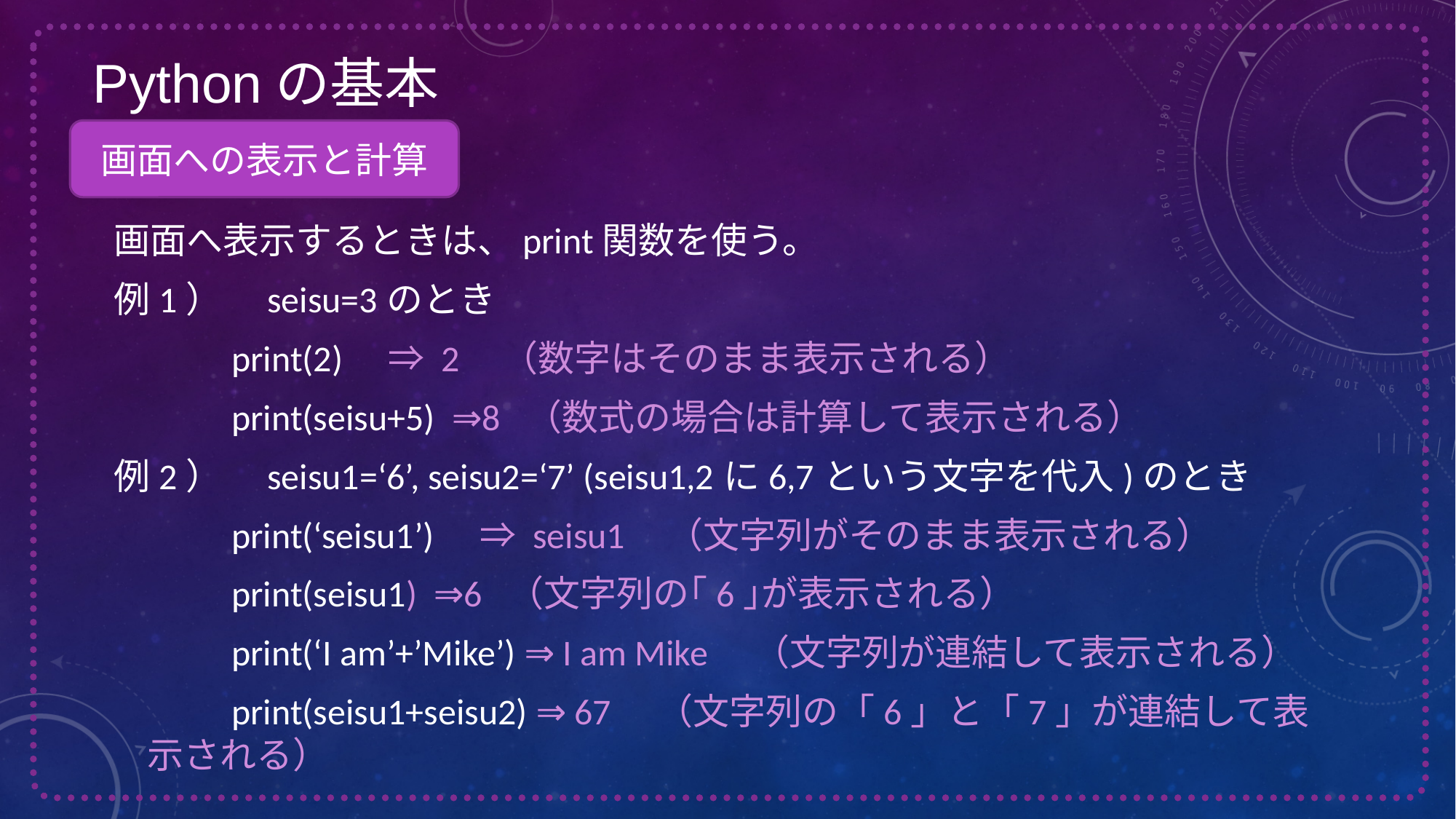

Pythonの基本
画面への表示と計算
画面へ表示するときは、print関数を使う。
例1）　seisu=3のとき
　　　print(2)　⇒ 2    （数字はそのまま表示される）
　　　print(seisu+5)  ⇒8  （数式の場合は計算して表示される）
例2）　seisu1=‘6’, seisu2=‘7’ (seisu1,2に6,7という文字を代入)のとき
　　　print(‘seisu1’)　⇒ seisu1    （文字列がそのまま表示される）
　　　print(seisu1)  ⇒6  （文字列の｢6｣が表示される）
　　　print(‘I am’+’Mike’) ⇒ I am Mike　（文字列が連結して表示される）
　　　print(seisu1+seisu2) ⇒ 67　（文字列の「6」と「7」が連結して表示される）